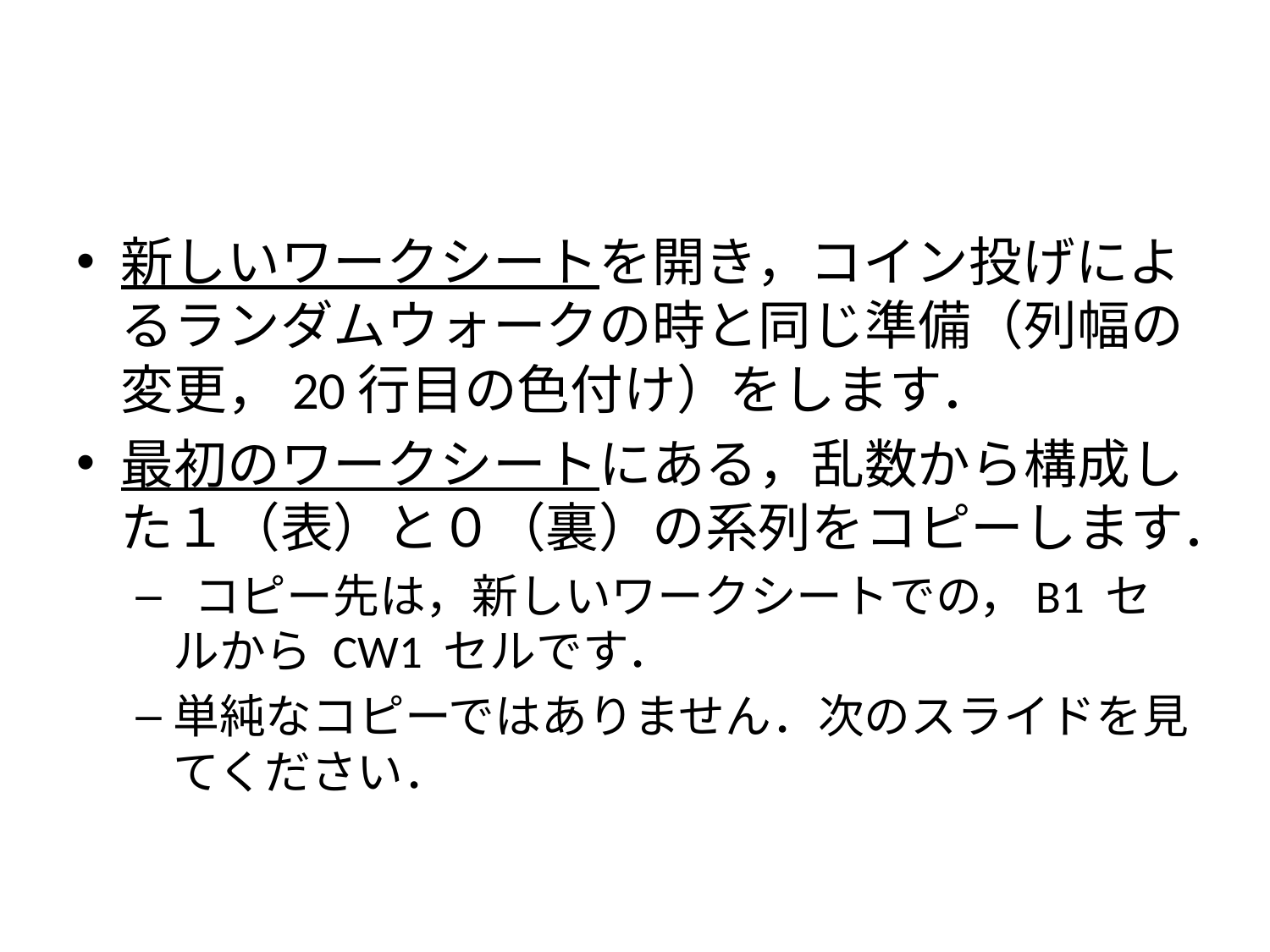

#
新しいワークシートを開き，コイン投げによるランダムウォークの時と同じ準備（列幅の変更，20行目の色付け）をします．
最初のワークシートにある，乱数から構成した１（表）と０（裏）の系列をコピーします．
 コピー先は，新しいワークシートでの，B1 セルから CW1 セルです．
単純なコピーではありません．次のスライドを見てください．